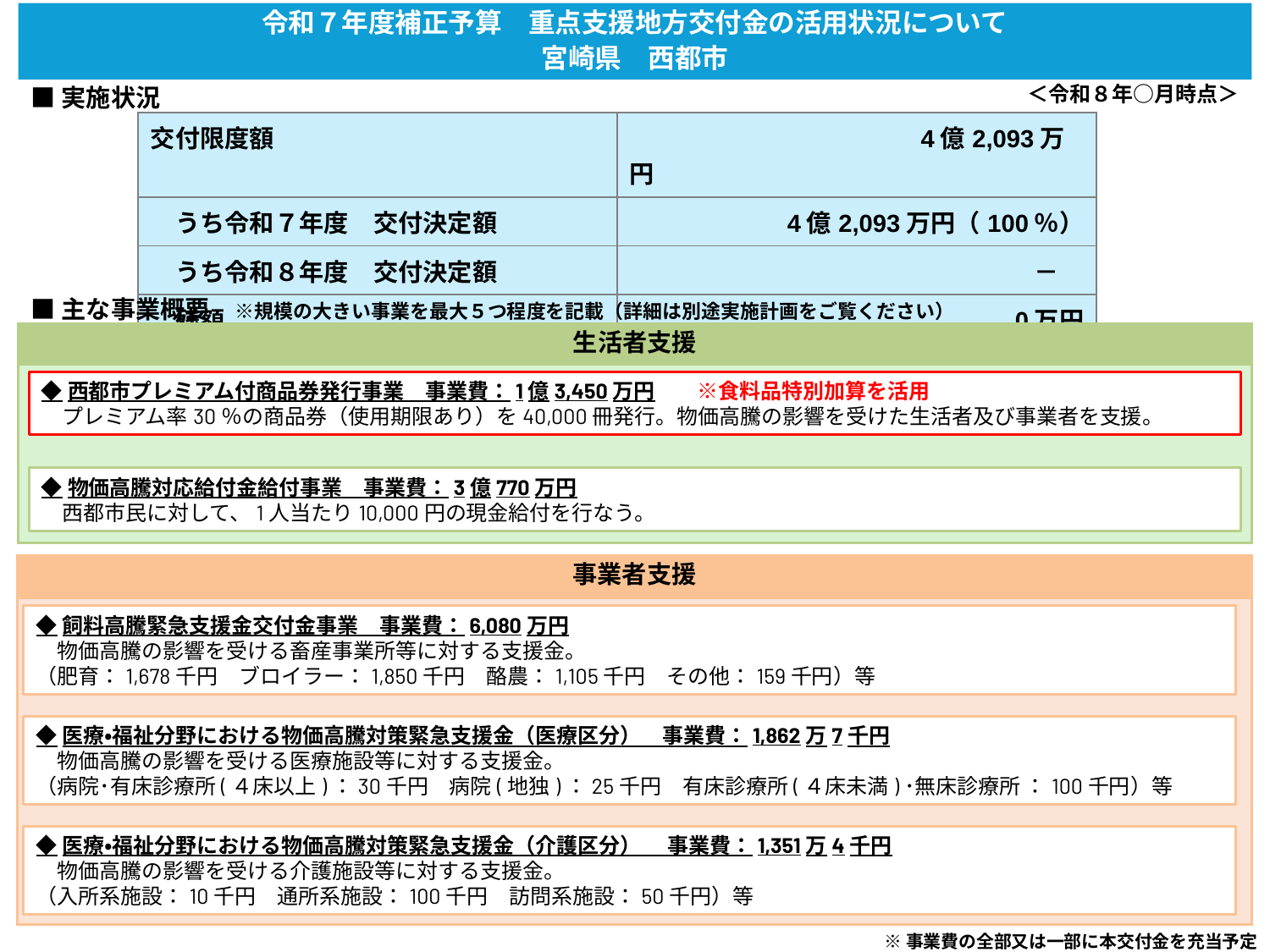

令和７年度補正予算　重点支援地方交付金の活用状況について
宮崎県　西都市
＜令和８年○月時点＞
■実施状況
| 交付限度額 | 4億2,093万円 |
| --- | --- |
| うち令和７年度　交付決定額 | 4億2,093万円（100％） |
| うち令和８年度　交付決定額 | － |
| 残額 | 0万円 |
■主な事業概要　※規模の大きい事業を最大５つ程度を記載（詳細は別途実施計画をご覧ください）
生活者支援

◆西都市プレミアム付商品券発行事業　事業費：1億3,450万円　　※食料品特別加算を活用
　プレミアム率30％の商品券（使用期限あり）を40,000冊発行。物価高騰の影響を受けた生活者及び事業者を支援。
◆物価高騰対応給付金給付事業　事業費：3億770万円
　西都市民に対して、1人当たり10,000円の現金給付を行なう。
事業者支援

◆飼料高騰緊急支援金交付金事業　事業費：6,080万円
　物価高騰の影響を受ける畜産事業所等に対する支援金。
（肥育：1,678千円　ブロイラー：1,850千円　酪農：1,105千円　その他：159千円）等
◆医療・福祉分野における物価高騰対策緊急支援金（医療区分）　事業費：1,862万7千円
　物価高騰の影響を受ける医療施設等に対する支援金。
（病院･有床診療所(４床以上)：30千円　病院(地独)：25千円　有床診療所(４床未満)･無床診療所 ：100千円）等
◆医療・福祉分野における物価高騰対策緊急支援金（介護区分） 　事業費：1,351万4千円
　物価高騰の影響を受ける介護施設等に対する支援金。
（入所系施設：10千円　通所系施設：100千円　訪問系施設：50千円）等
※事業費の全部又は一部に本交付金を充当予定